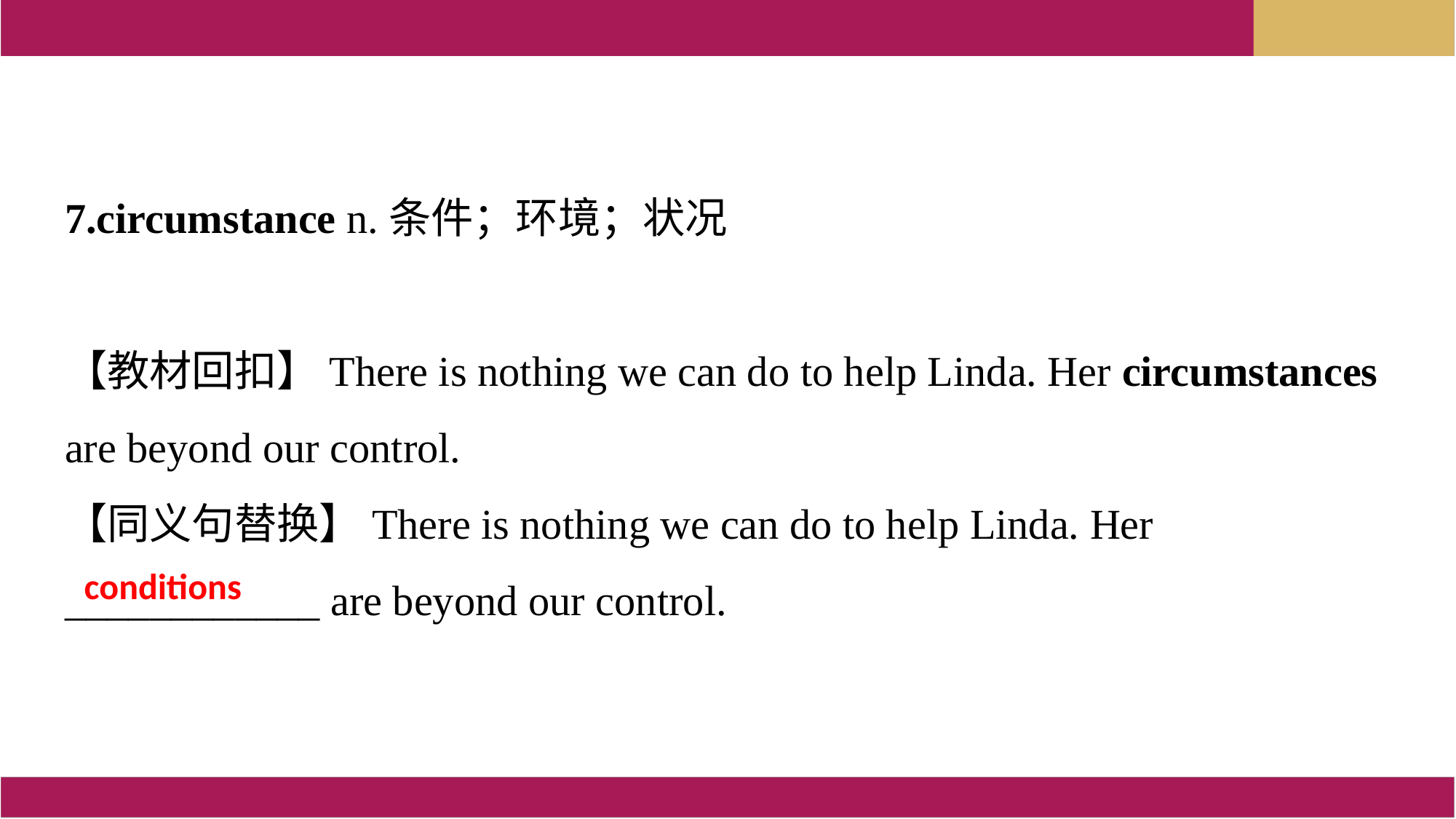

7.circumstance n.条件；环境；状况

【教材回扣】There is nothing we can do to help Linda. Her circumstances are beyond our control.
【同义句替换】There is nothing we can do to help Linda. Her ____________ are beyond our control.
conditions